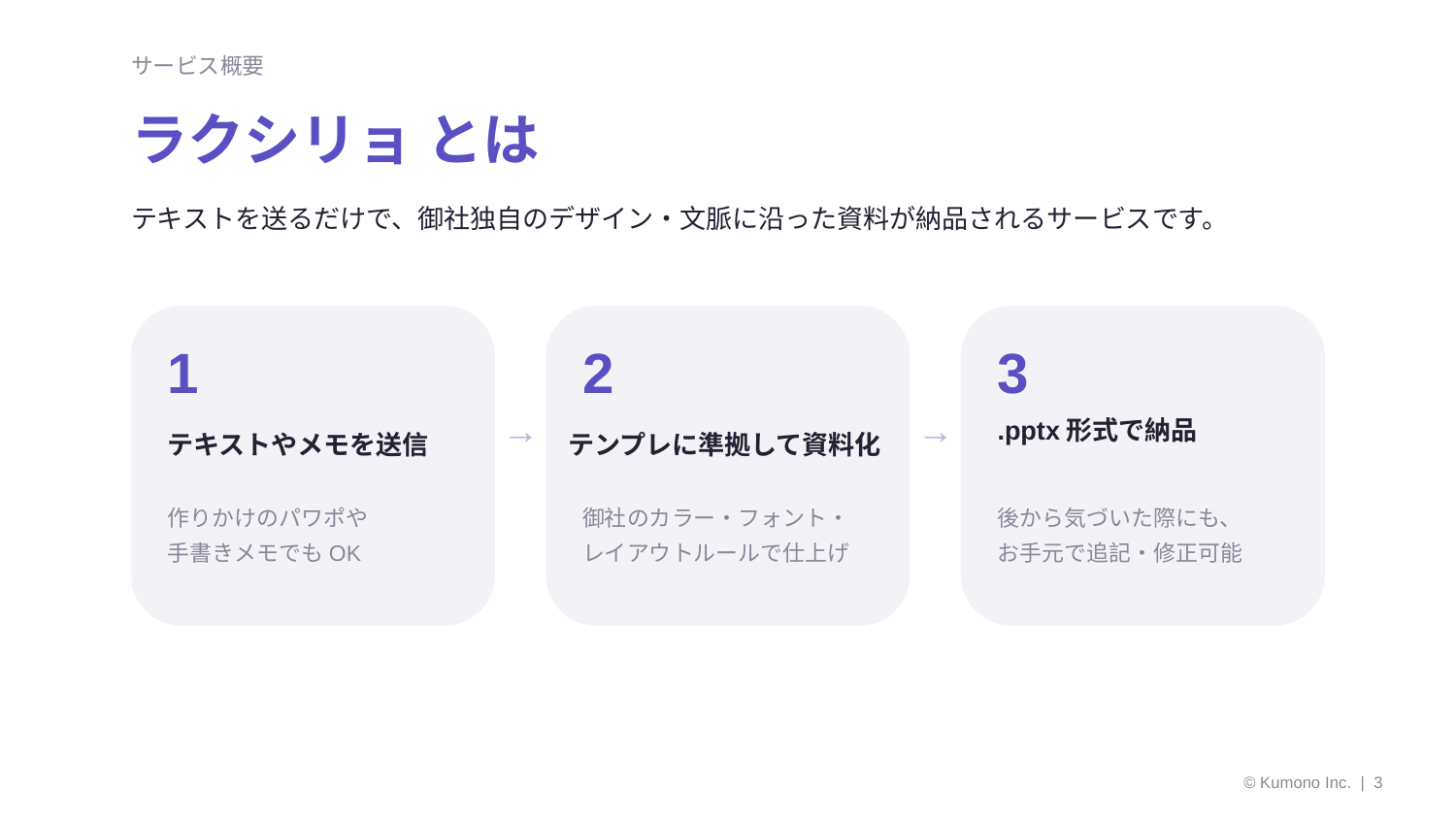

サービス概要
ラクシリョ とは
テキストを送るだけで、御社独自のデザイン・文脈に沿った資料が納品されるサービスです。

1
2
3
→
→
.pptx形式で納品
テキストやメモを送信
テンプレに準拠して資料化
作りかけのパワポや
手書きメモでもOK
御社のカラー・フォント・
レイアウトルールで仕上げ
後から気づいた際にも、
お手元で追記・修正可能
© Kumono Inc.  |  3